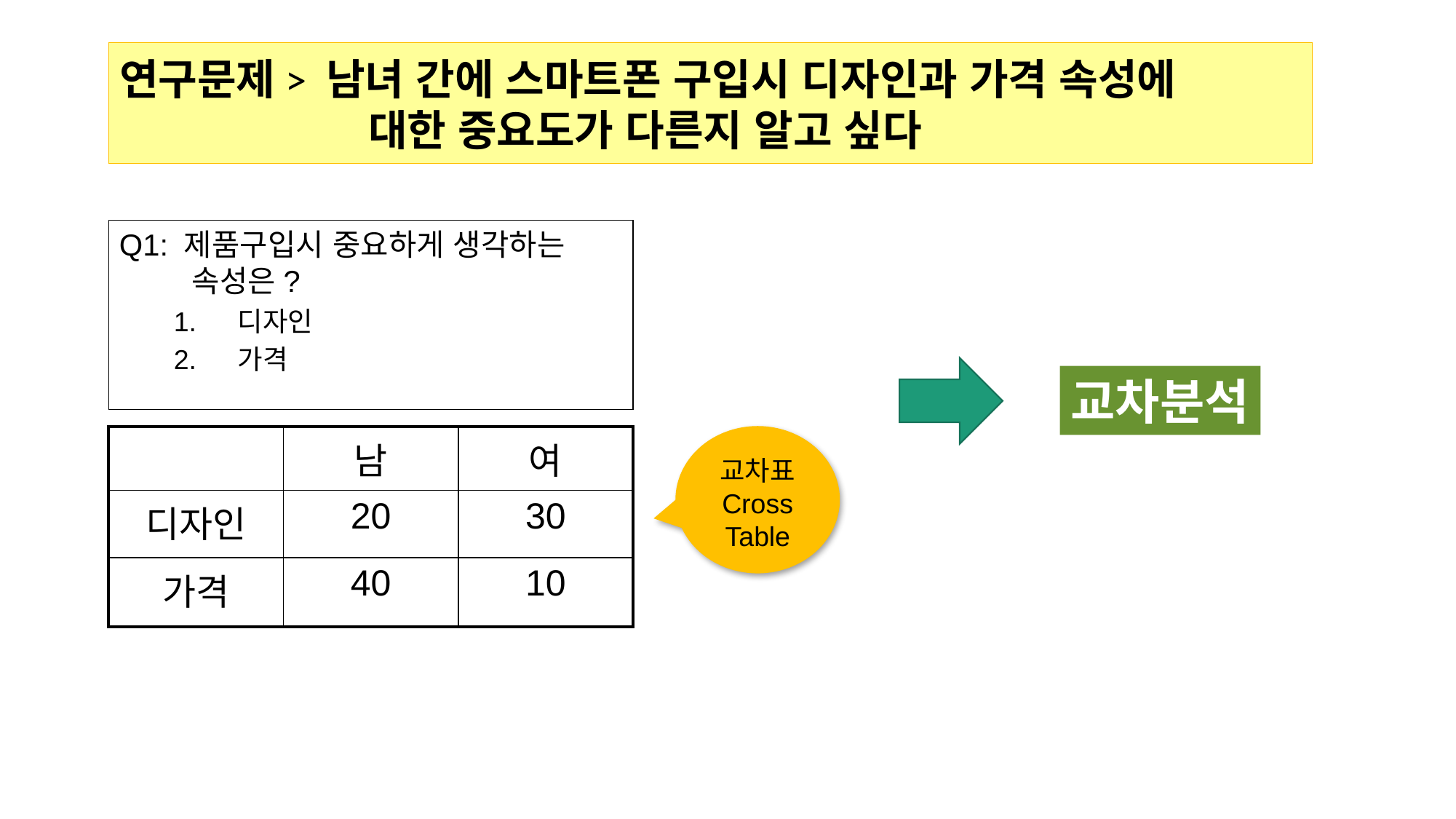

# 연구문제> 남녀 간에 스마트폰 구입시 디자인과 가격 속성에 대한 중요도가 다른지 알고 싶다
Q1: 제품구입시 중요하게 생각하는 속성은?
디자인
가격

교차분석
|  | 남 | 여 |
| --- | --- | --- |
| 디자인 | 20 | 30 |
| 가격 | 40 | 10 |
교차표
Cross
Table